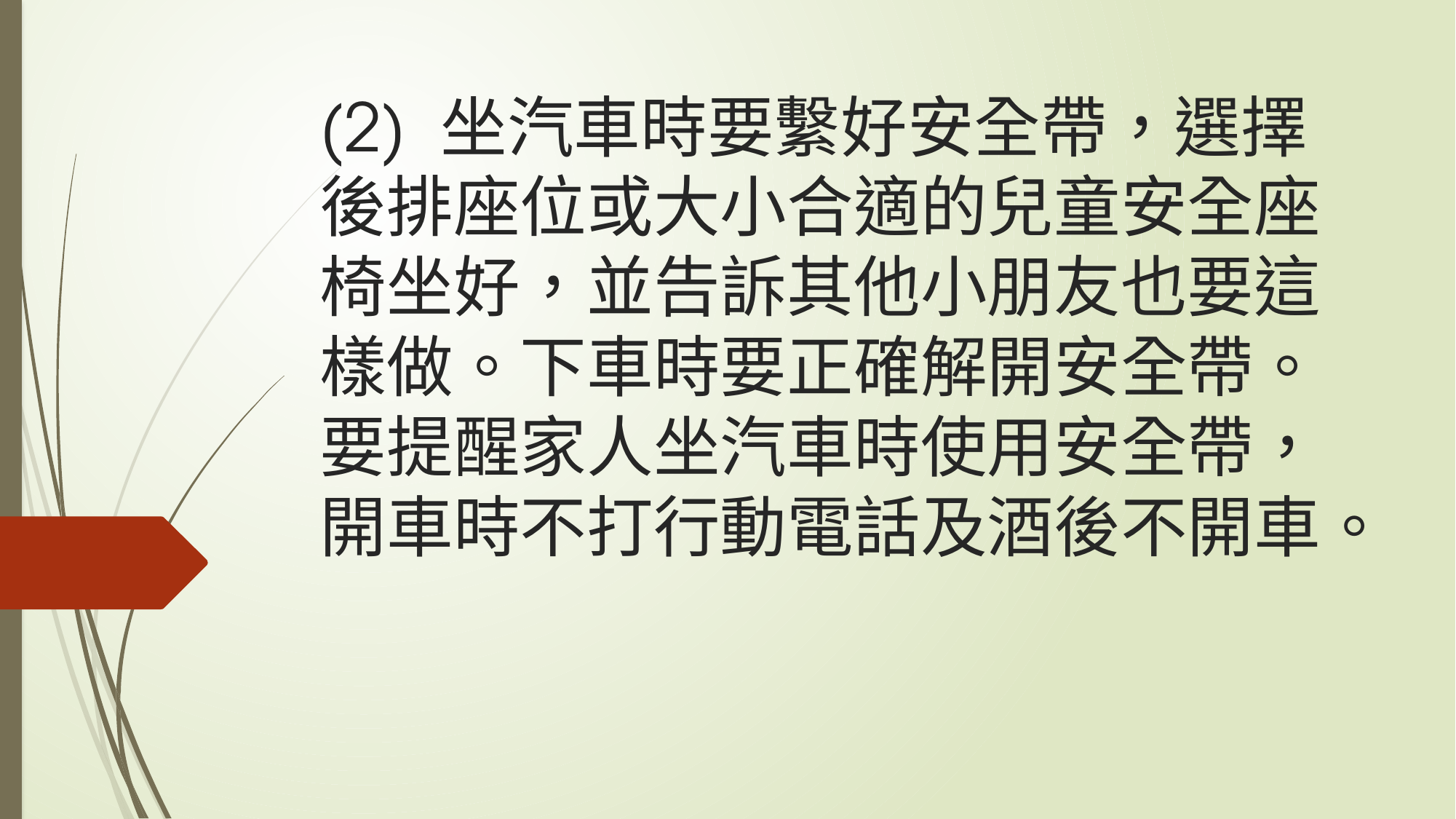

# (2) 坐汽車時要繫好安全帶，選擇後排座位或大小合適的兒童安全座椅坐好，並告訴其他小朋友也要這樣做。下車時要正確解開安全帶。要提醒家人坐汽車時使用安全帶，開車時不打行動電話及酒後不開車。